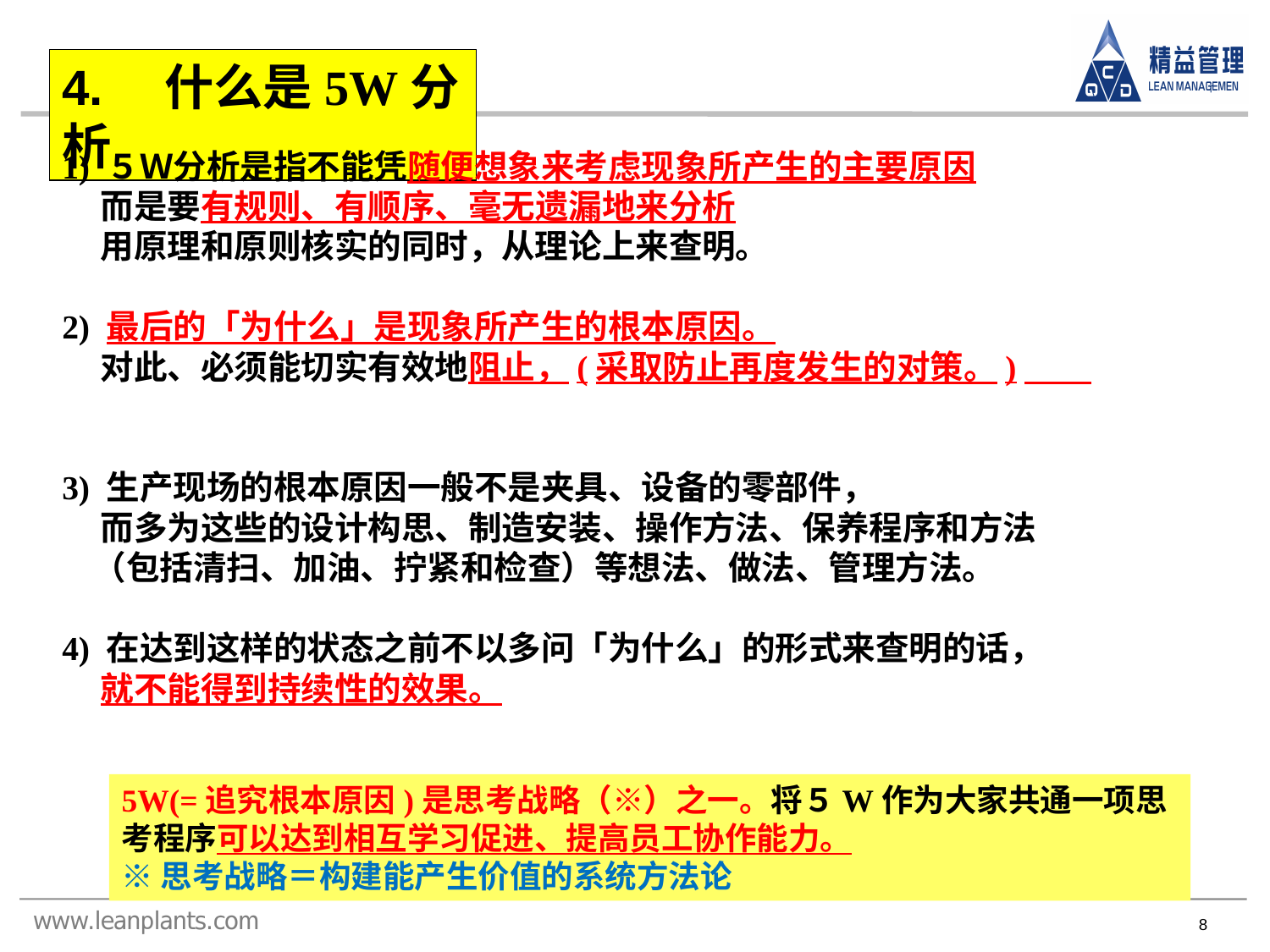

4.　什么是5W分析
1) ５Ｗ分析是指不能凭随便想象来考虑现象所产生的主要原因
    而是要有规则、有顺序、毫无遗漏地来分析
    用原理和原则核实的同时，从理论上来查明。

2) 最后的「为什么」是现象所产生的根本原因。
    对此、必须能切实有效地阻止，(采取防止再度发生的对策。)

3) 生产现场的根本原因一般不是夹具、设备的零部件，
    而多为这些的设计构思、制造安装、操作方法、保养程序和方法
   （包括清扫、加油、拧紧和检查）等想法、做法、管理方法。

4) 在达到这样的状态之前不以多问「为什么」的形式来查明的话，
    就不能得到持续性的效果。
5W(=追究根本原因)是思考战略（※）之一。将５W作为大家共通一项思考程序可以达到相互学习促进、提高员工协作能力。
※思考战略＝构建能产生价值的系统方法论